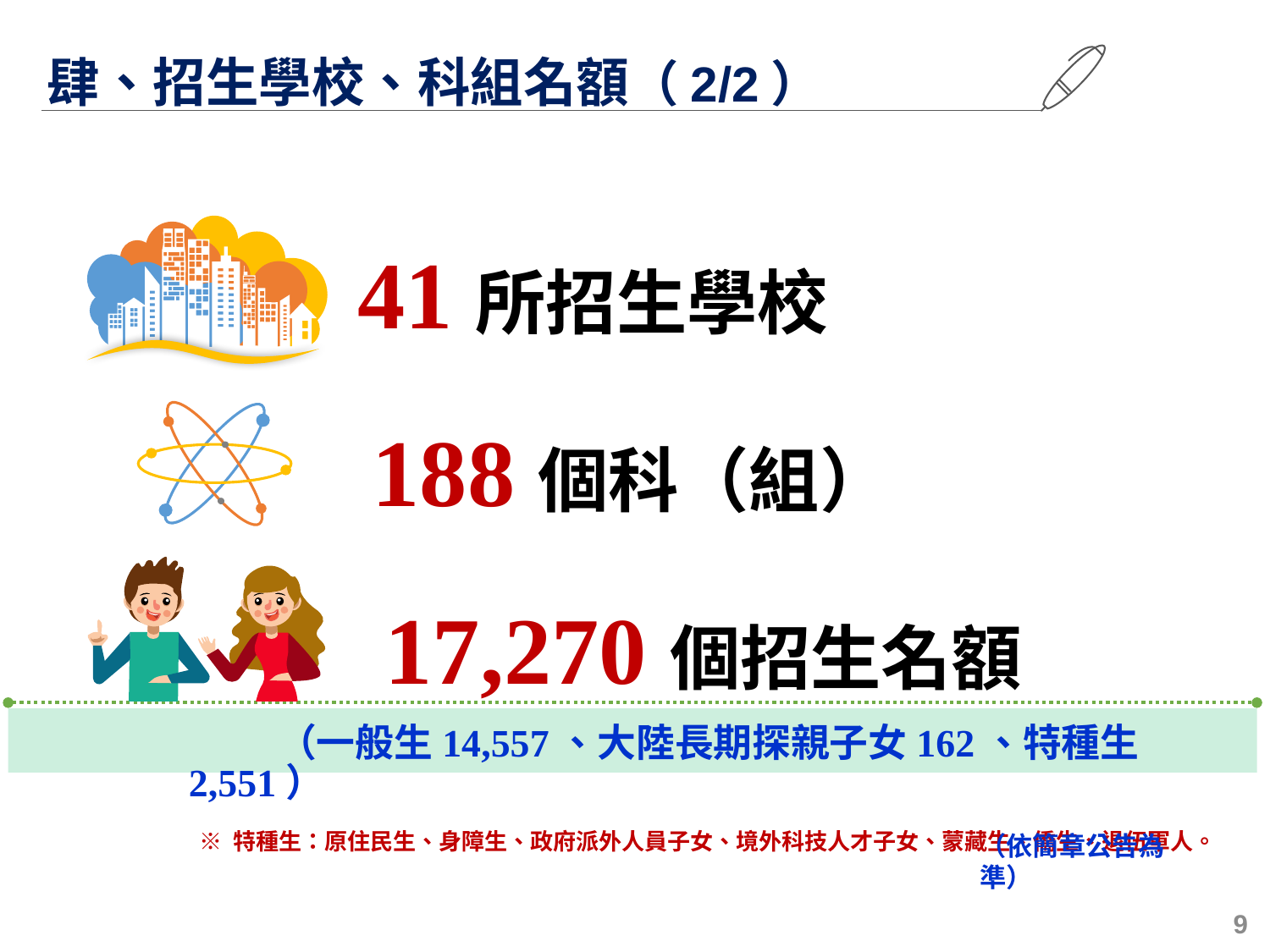

肆、招生學校、科組名額（2/2）

   41所招生學校
      188個科（組）
　17,270個招生名額
         （一般生14,557、大陸長期探親子女162、特種生2,551）
  ※ 特種生：原住民生、身障生、政府派外人員子女、境外科技人才子女、蒙藏生、僑生、退伍軍人。

（依簡章公告為準）
9